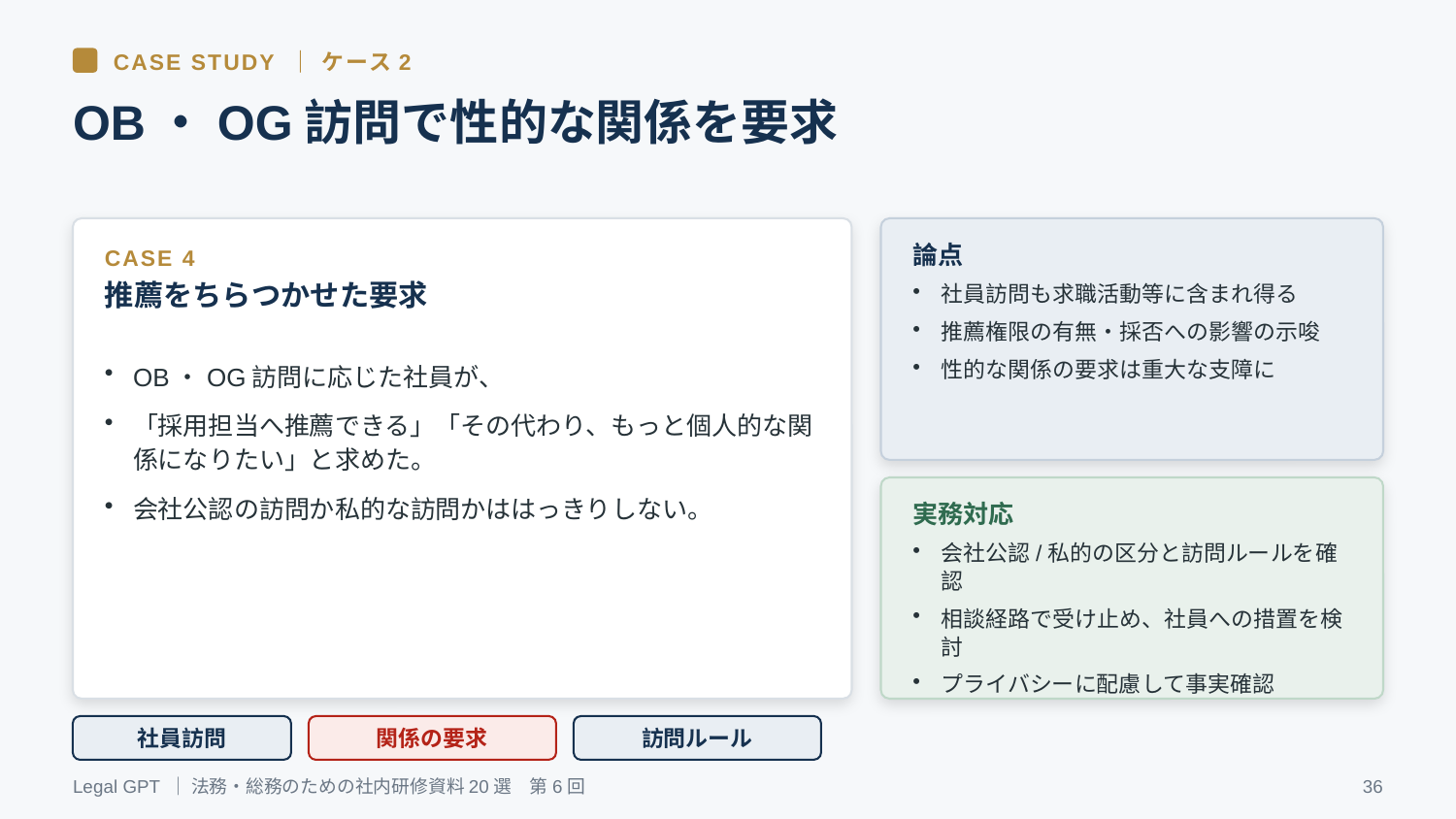

CASE STUDY ｜ ケース2

OB・OG訪問で性的な関係を要求

論点
CASE 4
推薦をちらつかせた要求
社員訪問も求職活動等に含まれ得る
推薦権限の有無・採否への影響の示唆
性的な関係の要求は重大な支障に
OB・OG訪問に応じた社員が、
「採用担当へ推薦できる」「その代わり、もっと個人的な関係になりたい」と求めた。
会社公認の訪問か私的な訪問かははっきりしない。

実務対応
会社公認/私的の区分と訪問ルールを確認
相談経路で受け止め、社員への措置を検討
プライバシーに配慮して事実確認

社員訪問

関係の要求

訪問ルール
Legal GPT ｜ 法務・総務のための社内研修資料20選　第6回
36